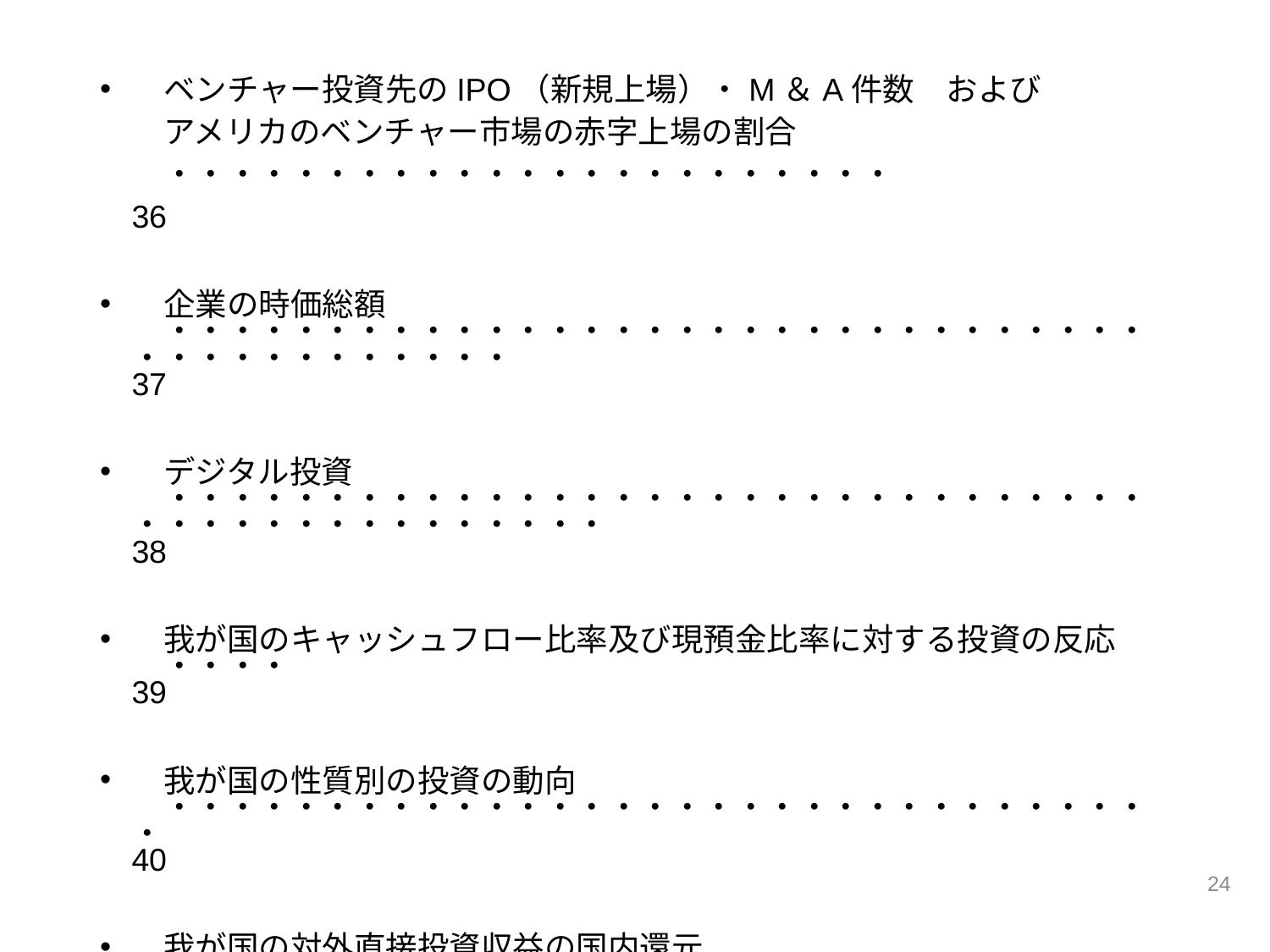

世界のPE（プライベート・エクイティ）投資　・・・・・・・・・・・・・・・・・・・・・・・・		34

　PE（プライベート・エクイティ）投資案件金額　・・・・・・・・・・・・・・・・・・・・・		35

　ベンチャー投資先のIPO（新規上場）・M＆A件数　および
　アメリカのベンチャー市場の赤字上場の割合　・・・・・・・・・・・・・・・・・・・・・・・		36

　企業の時価総額　・・・・・・・・・・・・・・・・・・・・・・・・・・・・・・・・・・・・・・・・・・・		37

　デジタル投資　・・・・・・・・・・・・・・・・・・・・・・・・・・・・・・・・・・・・・・・・・・・・・・		38

　我が国のキャッシュフロー比率及び現預金比率に対する投資の反応　・・・・		39

　我が国の性質別の投資の動向　・・・・・・・・・・・・・・・・・・・・・・・・・・・・・・・・		40

　我が国の対外直接投資収益の国内還元　・・・・・・・・・・・・・・・・・・・・・・・・		41

　人材投資　・・・・・・・・・・・・・・・・・・・・・・・・・・・・・・・・・・・・・・・・・・・・・・・・・		42
24